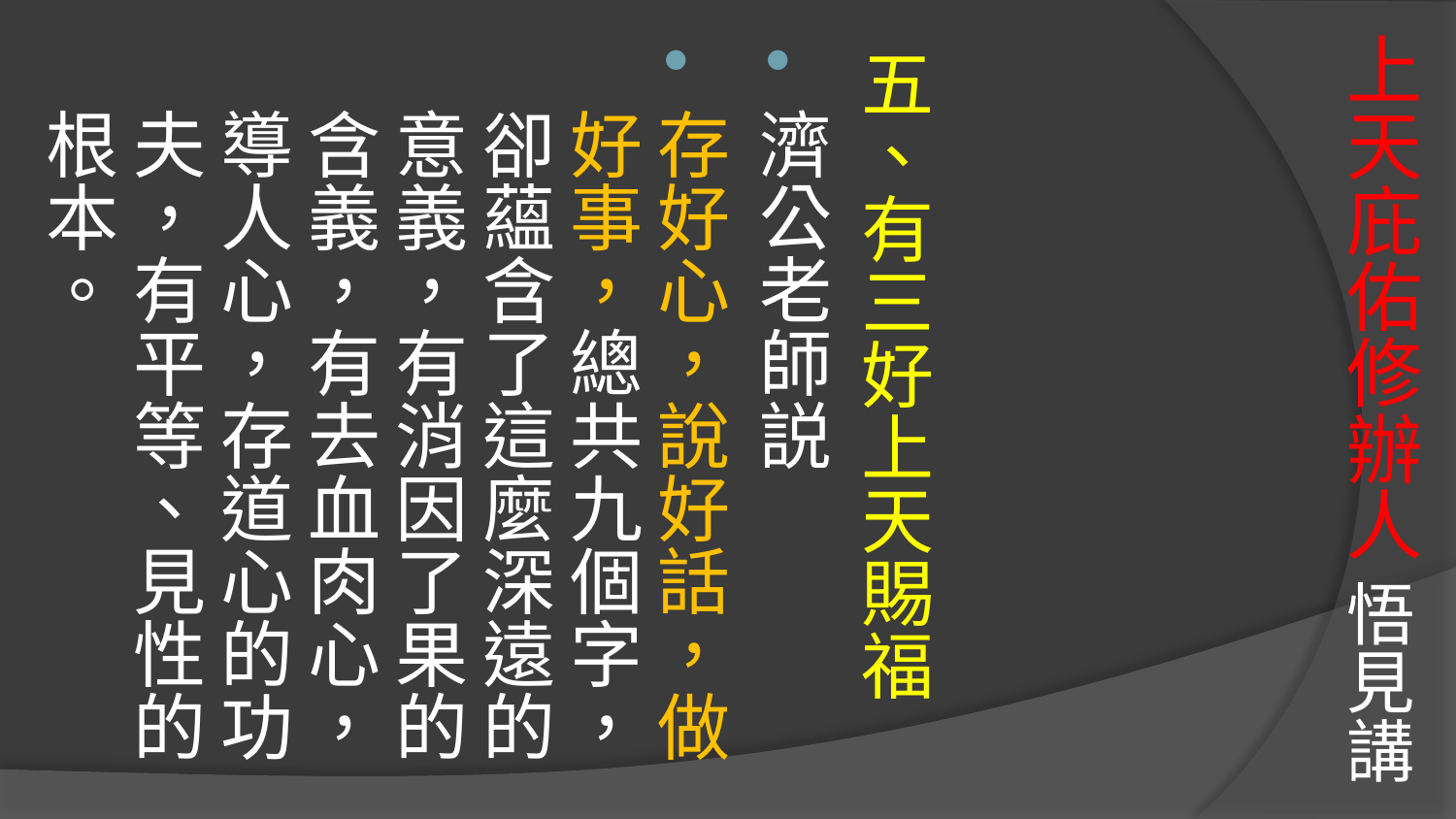

# 上天庇佑修辦人 悟見講
五、有三好上天賜福
濟公老師説
存好心，說好話，做好事，總共九個字，卻蘊含了這麼深遠的意義，有消因了果的含義，有去血肉心，導人心，存道心的功夫，有平等、見性的根本。